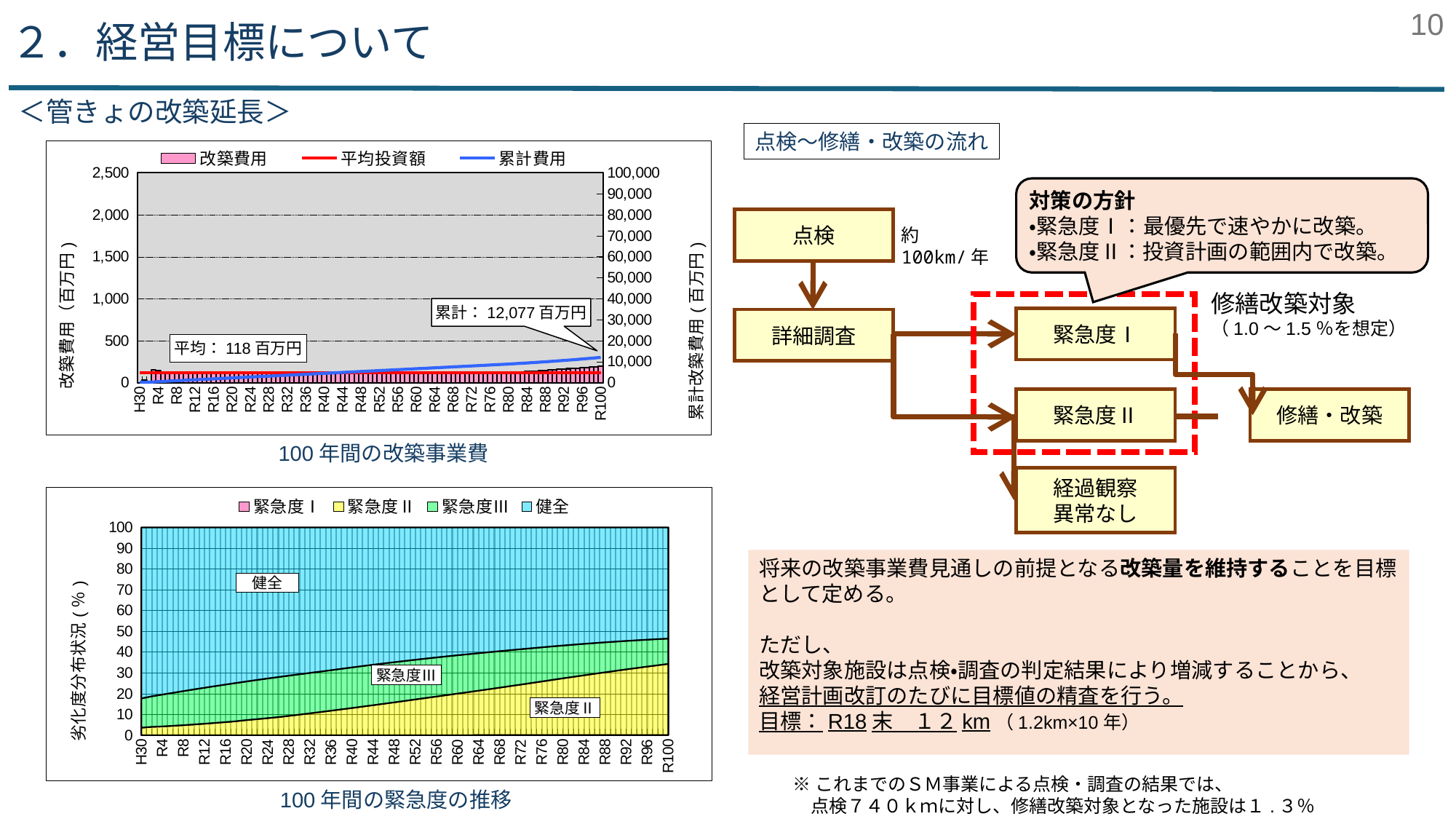

10
２．経営目標について
＜管きょの改築延長＞
点検～修繕・改築の流れ

### Chart

| Category | 改築費用 | 平均投資額 | 累計費用 |
|---|---|---|---|
| H30 | 0.0 | 118.0 | 210.53488500000003 |
| R1 | 29.093800000000005 | 118.0 | 226.53647500000002 |
| R2 | 12.826499999999998 | 118.0 | 233.59105000000002 |
| R3 | 151.184825 | 118.0 | 384.77587500000004 |
| R4 | 145.41119999999998 | 118.0 | 530.187075 |
| R5 | 109.956 | 118.0 | 640.1430750000001 |
| R6 | 109.956 | 118.0 | 750.0990750000001 |
| R7 | 109.956 | 118.0 | 860.0550750000002 |
| R8 | 109.956 | 118.0 | 970.0110750000002 |
| R9 | 109.956 | 118.0 | 1079.9670750000002 |
| R10 | 109.956 | 118.0 | 1189.9230750000002 |
| R11 | 109.956 | 118.0 | 1299.8790750000003 |
| R12 | 109.956 | 118.0 | 1409.8350750000004 |
| R13 | 109.956 | 118.0 | 1519.7910750000003 |
| R14 | 109.956 | 118.0 | 1629.7470750000005 |
| R15 | 109.956 | 118.0 | 1739.7030750000004 |
| R16 | 109.956 | 118.0 | 1849.6590750000005 |
| R17 | 109.956 | 118.0 | 1959.6150750000006 |
| R18 | 109.956 | 118.0 | 2069.5710750000007 |
| R19 | 109.956 | 118.0 | 2179.5270750000004 |
| R20 | 109.956 | 118.0 | 2289.4830750000006 |
| R21 | 109.956 | 118.0 | 2399.4390750000007 |
| R22 | 109.956 | 118.0 | 2509.395075000001 |
| R23 | 109.956 | 118.0 | 2619.351075000001 |
| R24 | 109.956 | 118.0 | 2729.307075000001 |
| R25 | 109.956 | 118.0 | 2839.2630750000008 |
| R26 | 109.956 | 118.0 | 2949.219075000001 |
| R27 | 109.956 | 118.0 | 3059.175075000001 |
| R28 | 109.956 | 118.0 | 3169.131075000001 |
| R29 | 109.956 | 118.0 | 3279.0870750000013 |
| R30 | 109.956 | 118.0 | 3389.0430750000014 |
| R31 | 109.956 | 118.0 | 3498.999075000001 |
| R32 | 109.956 | 118.0 | 3608.955075000001 |
| R33 | 109.956 | 118.0 | 3718.9110750000013 |
| R34 | 109.956 | 118.0 | 3828.8670750000015 |
| R35 | 109.956 | 118.0 | 3938.8230750000016 |
| R36 | 109.956 | 118.0 | 4048.7790750000013 |
| R37 | 109.956 | 118.0 | 4158.735075000001 |
| R38 | 109.956 | 118.0 | 4268.691075000002 |
| R39 | 109.956 | 118.0 | 4378.647075000002 |
| R40 | 109.956 | 118.0 | 4488.603075000002 |
| R41 | 109.956 | 118.0 | 4598.559075000001 |
| R42 | 109.956 | 118.0 | 4708.515075000001 |
| R43 | 109.956 | 118.0 | 4818.471075000001 |
| R44 | 109.956 | 118.0 | 4928.427075000001 |
| R45 | 109.956 | 118.0 | 5038.383075000002 |
| R46 | 109.956 | 118.0 | 5148.339075000002 |
| R47 | 109.956 | 118.0 | 5258.295075000002 |
| R48 | 109.956 | 118.0 | 5368.251075000002 |
| R49 | 109.956 | 118.0 | 5478.207075000001 |
| R50 | 109.956 | 118.0 | 5588.163075000001 |
| R51 | 109.956 | 118.0 | 5698.119075000001 |
| R52 | 109.956 | 118.0 | 5808.075075000002 |
| R53 | 109.956 | 118.0 | 5918.031075000002 |
| R54 | 109.956 | 118.0 | 6027.987075000002 |
| R55 | 109.956 | 118.0 | 6137.943075000002 |
| R56 | 109.956 | 118.0 | 6247.899075000002 |
| R57 | 109.956 | 118.0 | 6357.855075000002 |
| R58 | 109.956 | 118.0 | 6467.811075000002 |
| R59 | 109.956 | 118.0 | 6577.7670750000025 |
| R60 | 109.956 | 118.0 | 6687.723075000002 |
| R61 | 109.956 | 118.0 | 6797.679075000002 |
| R62 | 109.956 | 118.0 | 6907.635075000002 |
| R63 | 109.956 | 118.0 | 7017.591075000002 |
| R64 | 109.956 | 118.0 | 7127.547075000002 |
| R65 | 109.956 | 118.0 | 7237.503075000002 |
| R66 | 109.956 | 118.0 | 7347.4590750000025 |
| R67 | 109.956 | 118.0 | 7457.415075000003 |
| R68 | 109.956 | 118.0 | 7567.371075000003 |
| R69 | 109.956 | 118.0 | 7677.327075000003 |
| R70 | 109.956 | 118.0 | 7787.283075000003 |
| R71 | 109.956 | 118.0 | 7897.239075000003 |
| R72 | 109.956 | 118.0 | 8007.195075000002 |
| R73 | 109.956 | 118.0 | 8117.1510750000025 |
| R74 | 109.956 | 118.0 | 8227.107075000004 |
| R75 | 109.956 | 118.0 | 8337.063075000004 |
| R76 | 109.956 | 118.0 | 8447.019075000004 |
| R77 | 111.17150000000001 | 118.0 | 8558.190575000002 |
| R78 | 114.25700000000002 | 118.0 | 8672.447575000002 |
| R79 | 117.81 | 118.0 | 8790.257575000003 |
| R80 | 120.14750000000001 | 118.0 | 8910.405075000002 |
| R81 | 124.355 | 118.0 | 9034.760075000004 |
| R82 | 127.0665 | 118.0 | 9161.826575000003 |
| R83 | 130.24550000000002 | 118.0 | 9292.072075000004 |
| R84 | 133.98550000000003 | 118.0 | 9426.057575000004 |
| R85 | 137.44500000000002 | 118.0 | 9563.502575000004 |
| R86 | 140.437 | 118.0 | 9703.939575000004 |
| R87 | 145.01850000000002 | 118.0 | 9848.958075000004 |
| R88 | 148.0105 | 118.0 | 9996.968575000004 |
| R89 | 152.31150000000002 | 118.0 | 10149.280075000004 |
| R90 | 155.21 | 118.0 | 10304.490075000005 |
| R91 | 159.511 | 118.0 | 10464.001075000006 |
| R92 | 163.1575 | 118.0 | 10627.158575000005 |
| R93 | 167.08450000000002 | 118.0 | 10794.243075000006 |
| R94 | 171.1985 | 118.0 | 10965.441575000006 |
| R95 | 174.75150000000002 | 118.0 | 11140.193075000007 |
| R96 | 179.0525 | 118.0 | 11319.245575000006 |
| R97 | 183.82100000000003 | 118.0 | 11503.066575000006 |
| R98 | 186.626 | 118.0 | 11689.692575000006 |
| R99 | 191.5815 | 118.0 | 11881.274075000007 |
| R100 | 195.602 | 118.0 | 12076.876075000007 |
累計：12,077百万円
平均：118百万円
100年間の改築事業費
対策の方針
・緊急度Ⅰ：最優先で速やかに改築。
・緊急度Ⅱ：投資計画の範囲内で改築。
点検
約100km/年
修繕改築対象
（1.0～1.5％を想定）

緊急度Ⅰ
詳細調査
緊急度Ⅱ
経過観察
異常なし
修繕・改築

### Chart

| Category | 緊急度Ⅰ | 緊急度Ⅱ | 緊急度Ⅲ | 健全 |
|---|---|---|---|---|
| H30 | 0.03144654572401892 | 3.579408761048354 | 14.064990956161342 | 82.32415373706628 |
| R1 | 0.029393581433275345 | 3.7784058969570413 | 14.396525189075682 | 81.795675332534 |
| R2 | 0.03247146786613027 | 3.9859463907215473 | 14.717336739579345 | 81.26424540183297 |
| R3 | 0.020703583270975153 | 4.094237137051747 | 15.027069146927358 | 80.85799013274992 |
| R4 | 0.021758145475034903 | 4.200594259340633 | 15.325944711584297 | 80.45170288360003 |
| R5 | 0.0026793055998116135 | 4.363172339132636 | 15.614735635164113 | 80.01941272010345 |
| R6 | 0.0029289061214825642 | 4.51192567003059 | 15.892640855992543 | 79.59250456785539 |
| R7 | 0.0 | 4.669663839707067 | 16.159354613430573 | 79.17098154686235 |
| R8 | 0.0 | 4.830319215480573 | 16.414716227142335 | 78.7549645573771 |
| R9 | 0.0 | 4.996441622680308 | 16.659434718609724 | 78.34412365870998 |
| R10 | 0.0 | 5.168481902248531 | 16.893271407333888 | 77.93824669041757 |
| R11 | 0.00014508030322124045 | 5.345942413145164 | 17.116760594431536 | 77.53715191212007 |
| R12 | 0.00032214067328157063 | 5.528649995008304 | 17.330353120844933 | 77.14067474347348 |
| R13 | 0.0005085610629045621 | 5.716394047397781 | 17.53442728736473 | 76.7486701041746 |
| R14 | 0.0 | 5.910668273435472 | 17.72832399261341 | 76.36100773395111 |
| R15 | 0.00013104027387724921 | 6.109179468328533 | 17.91312665885531 | 75.97756283254229 |
| R16 | 0.0003478807270788879 | 6.313138974608691 | 18.088290064950957 | 75.59822307971326 |
| R17 | 0.0005756412031036302 | 6.522070211279879 | 18.25447877228924 | 75.22287537522777 |
| R18 | 0.0008143217019514772 | 6.75320731436185 | 18.39454756503632 | 74.85143079889988 |
| R19 | 0.0010647022252526501 | 7.02274935771105 | 18.492395649541116 | 74.48379029052258 |
| R20 | 0.0013267827730071482 | 7.296315429470564 | 18.602650439976216 | 74.09970734778022 |
| R21 | 0.0016013433468451946 | 7.5226703425576495 | 18.734501915548883 | 73.74122639854662 |
| R22 | 0.001888383946766788 | 7.753617905243476 | 18.85820783409715 | 73.3862858767126 |
| R23 | 0.0021886845744021506 | 7.9893304978883295 | 18.973671475418875 | 73.03480934211841 |
| R24 | 0.002502245229751283 | 8.229805780487313 | 19.080967719670554 | 72.68672425461237 |
| R25 | 0.0028298459144444057 | 8.474365151622147 | 19.180842248410666 | 72.34196275405274 |
| R26 | 0.003170706626851299 | 8.728804023405358 | 19.26756360966034 | 72.00046166030745 |
| R27 | 0.0035263873702324035 | 9.022303816826819 | 19.312020582576462 | 71.66214921322648 |
| R28 | 0.0038976681462179427 | 9.319166977277797 | 19.349956741863924 | 71.32697861271207 |
| R29 | 0.004283768953177695 | 9.619483204945766 | 19.38134790747219 | 70.99488511862887 |
| R30 | 0.004685469792741882 | 9.922571558407538 | 19.406927280933694 | 70.66581569086603 |
| R31 | 0.005103550666540725 | 10.22944759978567 | 19.425744040261158 | 70.33970480928663 |
| R32 | 0.005538011574574224 | 10.53880794635606 | 19.43980278964426 | 70.01585125242511 |
| R33 | 0.005988852516842378 | 10.851438059760335 | 19.44869870823696 | 69.69387437948586 |
| R34 | 0.006457633496605633 | 11.165642216454396 | 19.45316499757162 | 69.37473515247738 |
| R35 | 0.006944354513863987 | 11.482208218084772 | 19.457857487379034 | 69.05298994002234 |
| R36 | 0.007449015568617441 | 11.801387225176397 | 19.48358662115351 | 68.70757713810147 |
| R37 | 0.007972396662496214 | 12.123651138715537 | 19.50285188141836 | 68.36552458320361 |
| R38 | 0.008514497795500313 | 12.448011696636723 | 19.51606588903594 | 68.02740791653184 |
| R39 | 0.009076878970890174 | 12.77440103879812 | 19.523254384060063 | 67.69326769817093 |
| R40 | 0.009657980185405356 | 13.103532086689729 | 19.524454026567348 | 67.36235590655751 |
| R41 | 0.010260141443936525 | 13.434801119049794 | 19.519818476878925 | 67.03512026262733 |
| R42 | 0.010883362746483681 | 13.768212035886432 | 19.509717455767575 | 66.71118714559951 |
| R43 | 0.011527644093046824 | 14.103243016109051 | 19.493519161912754 | 66.39171017788514 |
| R44 | 0.013304487806691901 | 14.439572699045977 | 19.472032457005046 | 66.0750903561423 |
| R45 | 0.015323132025705715 | 14.776931984134805 | 19.44536732127428 | 65.7623775625652 |
| R46 | 0.017408076383288378 | 15.116454213744243 | 19.41321331407164 | 65.45292439580082 |
| R47 | 0.019562440885960774 | 15.457217425947354 | 19.375903496093276 | 65.14731663707342 |
| R48 | 0.021787005535353128 | 15.799699761743474 | 19.333382487223343 | 64.84513074549783 |
| R49 | 0.02408255033309565 | 16.143756920831017 | 19.28565808747821 | 64.54650244135767 |
| R50 | 0.02645141528407902 | 16.488551181459123 | 19.23329111803003 | 64.25170628522676 |
| R51 | 0.028895160391563677 | 16.835264246097566 | 19.175910298102785 | 63.959930295408085 |
| R52 | 0.03141378565554961 | 17.182429711681536 | 19.11383308835995 | 63.67232341430296 |
| R53 | 0.034009631080927506 | 17.52967083742365 | 19.04723186916183 | 63.3890876623336 |
| R54 | 0.03668425667095779 | 17.877626444659033 | 18.975880440035674 | 63.10980885863433 |
| R55 | 0.039439222428900904 | 18.226079692934512 | 18.90018128182266 | 62.834299802813916 |
| R56 | 0.04227530835638709 | 18.57512028243753 | 18.82022253470701 | 62.562381874499074 |
| R57 | 0.04519485445830699 | 18.92461561289098 | 18.735920738514256 | 62.29426879413646 |
| R58 | 0.04819864073629084 | 19.274961925122998 | 18.647303973303124 | 62.02953546083761 |
| R59 | 0.05128822719359907 | 19.625164717055053 | 18.554831660033827 | 61.76871539571751 |
| R60 | 0.05345117171420391 | 19.976028170367915 | 18.45804749775266 | 61.512473160165214 |
| R61 | 0.05562503625763185 | 20.326930623762273 | 18.357585627785003 | 61.25985871219509 |
| R62 | 0.05780982082388289 | 20.67924956011715 | 18.25302718925539 | 61.009913429803575 |
| R63 | 0.06016620574878271 | 21.03330712010577 | 18.14468964282736 | 60.76183703131809 |
| R64 | 0.062457850538374125 | 21.3888724232456 | 18.03306906953776 | 60.515600656678274 |
| R65 | 0.06297265161432046 | 21.748195774239846 | 17.917647548304032 | 60.2711840258418 |
| R66 | 0.0629593915866067 | 22.10998549038884 | 17.798482799246937 | 60.02857231877762 |
| R67 | 0.06304363176267065 | 22.472857848800594 | 17.676356383999845 | 59.78774213543689 |
| R68 | 0.0630709318197284 | 22.837771471478625 | 17.550485960927723 | 59.54867163577393 |
| R69 | 0.06296407159638805 | 23.204120297156265 | 17.42157431149937 | 59.31134131974799 |
| R70 | 0.06295861158497648 | 23.571834905688434 | 17.2894708954001 | 59.075735587326484 |
| R71 | 0.06297811162573203 | 23.94094571713871 | 17.154240452765293 | 58.84183571847027 |
| R72 | 0.06294613155889292 | 24.31148315157064 | 17.015950063735133 | 58.60962065313533 |
| R73 | 0.06302023171376399 | 24.683359068800033 | 16.874554488215065 | 58.37906621127114 |
| R74 | 0.0630459717675613 | 25.056894049496915 | 16.72989850588067 | 58.150161472854855 |
| R75 | 0.06294613155889292 | 25.433476496563063 | 16.5807216340975 | 57.92285573778055 |
| R76 | 0.06303427174310798 | 25.810843625269236 | 16.42892317683513 | 57.697198926152524 |
| R77 | 0.06299995167137823 | 26.18813041380748 | 16.27471841454357 | 57.474151219977564 |
| R78 | 0.06300073167300846 | 26.56413721967053 | 16.117613606190844 | 57.255248442465614 |
| R79 | 0.0629593915866067 | 26.938162041391195 | 15.958047112693114 | 57.0408314543291 |
| R80 | 0.06303427174310797 | 27.310992680615975 | 15.796130474283549 | 56.82984257335737 |
| R81 | 0.06298981165018534 | 27.681247754457782 | 15.631953391149567 | 56.623809042742465 |
| R82 | 0.06298825164692491 | 28.049968565092925 | 15.465604003475447 | 56.421439179784706 |
| R83 | 0.06294769156215338 | 28.41678383174545 | 15.29717357145191 | 56.22309490524049 |
| R84 | 0.06302881173169644 | 28.781016513000313 | 15.126750235263103 | 56.0292044400049 |
| R85 | 0.06299839166811778 | 29.143076109713373 | 14.954436175122659 | 55.83948932349585 |
| R86 | 0.063013211699092 | 29.503153722284033 | 14.780300811175673 | 55.653532254841195 |
| R87 | 0.06299605166322714 | 29.85993738797027 | 14.604440083622627 | 55.47262647674388 |
| R88 | 0.06294847156378361 | 30.214709429452174 | 14.426949152662406 | 55.29539294632164 |
| R89 | 0.06295003156704405 | 30.566239004157215 | 14.247902118449913 | 55.122908845825826 |
| R90 | 0.06300151167463867 | 30.915661014457445 | 14.067378541151394 | 54.95395893271653 |
| R91 | 0.0629484715637836 | 31.2619045181145 | 13.885468120954341 | 54.789678889367366 |
| R92 | 0.06302491172354532 | 31.605230035672864 | 13.702256658038102 | 54.6294883945655 |
| R93 | 0.06299917166974804 | 31.94559388704134 | 13.517815132550947 | 54.473591808737964 |
| R94 | 0.06295003156704407 | 32.28271761163783 | 13.33222232465765 | 54.32211003213747 |
| R95 | 0.06303505174473821 | 32.61686407001175 | 13.145556234521155 | 54.174544643722356 |
| R96 | 0.06301945171213381 | 32.94759958125676 | 12.957905782327245 | 54.03147518470386 |
| R97 | 0.0629835716371436 | 33.27440778429357 | 12.769338828217908 | 53.89326981585138 |
| R98 | 0.06300775168768047 | 33.598804222289736 | 12.57994351237725 | 53.75824451364532 |
| R99 | 0.0630124316974618 | 33.919036231582155 | 12.389774434919426 | 53.62817690180095 |
| R100 | 0.06299917166974801 | 34.2358463737228 | 12.198911936012285 | 53.50224251859517 |
健全
緊急度Ⅲ
緊急度Ⅱ
100年間の緊急度の推移
将来の改築事業費見通しの前提となる改築量を維持することを目標として定める。

ただし、
改築対象施設は点検・調査の判定結果により増減することから、
経営計画改訂のたびに目標値の精査を行う。
目標：R18末　１２km（1.2km×10年）
※これまでのＳＭ事業による点検・調査の結果では、
　点検７４０ｋｍに対し、修繕改築対象となった施設は１.３％